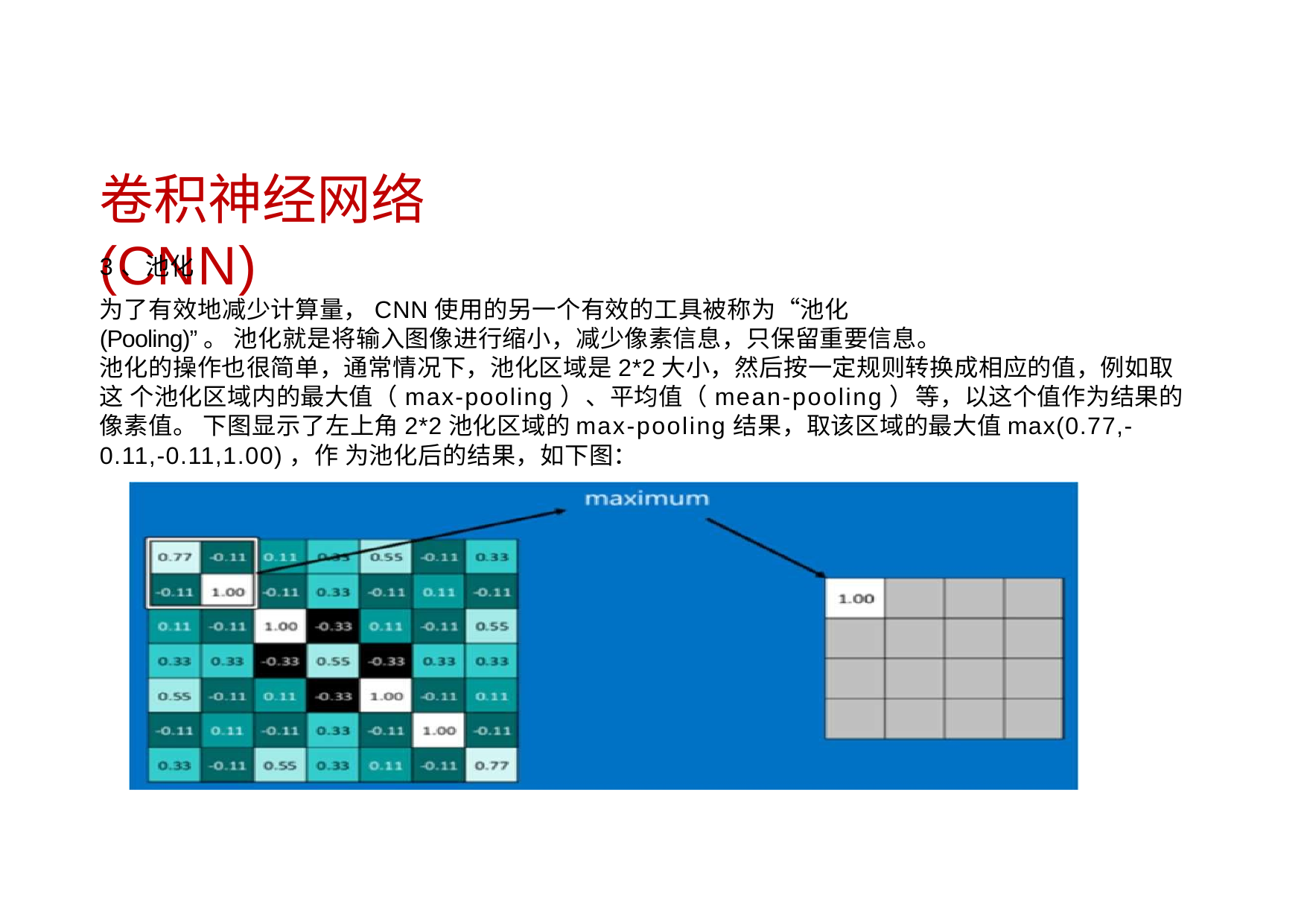

# 卷积神经网络(CNN)
3、池化
为了有效地减少计算量，CNN使用的另一个有效的工具被称为“池化(Pooling)”。 池化就是将输入图像进行缩小，减少像素信息，只保留重要信息。
池化的操作也很简单，通常情况下，池化区域是2*2大小，然后按一定规则转换成相应的值，例如取这 个池化区域内的最大值（max-pooling）、平均值（mean-pooling）等，以这个值作为结果的像素值。 下图显示了左上角2*2池化区域的max-pooling结果，取该区域的最大值max(0.77,-0.11,-0.11,1.00)，作 为池化后的结果，如下图：